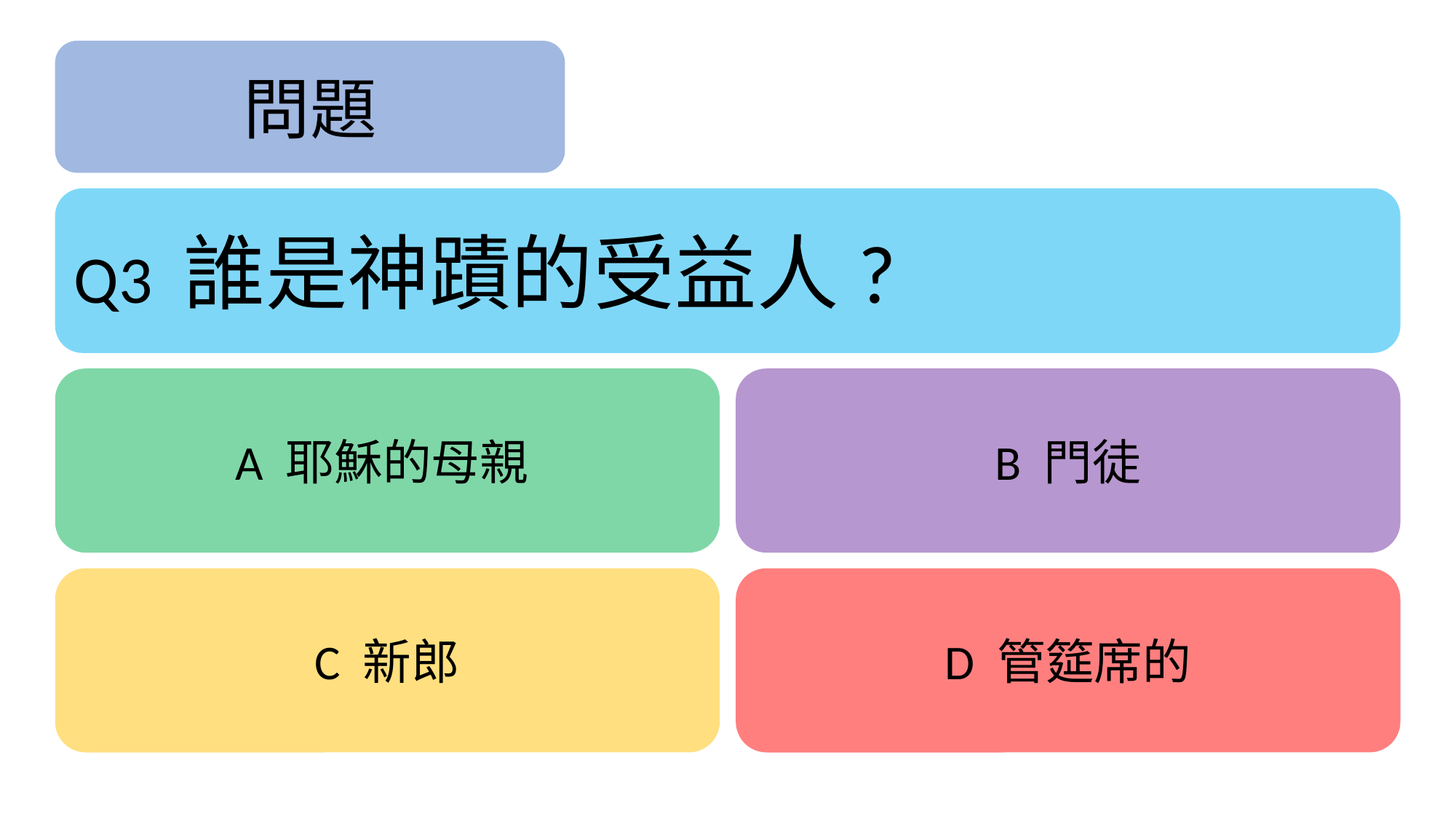

問題
Q3 誰是神蹟的受益人?
A 耶穌的母親
B 門徒
D 管筵席的
C 新郎